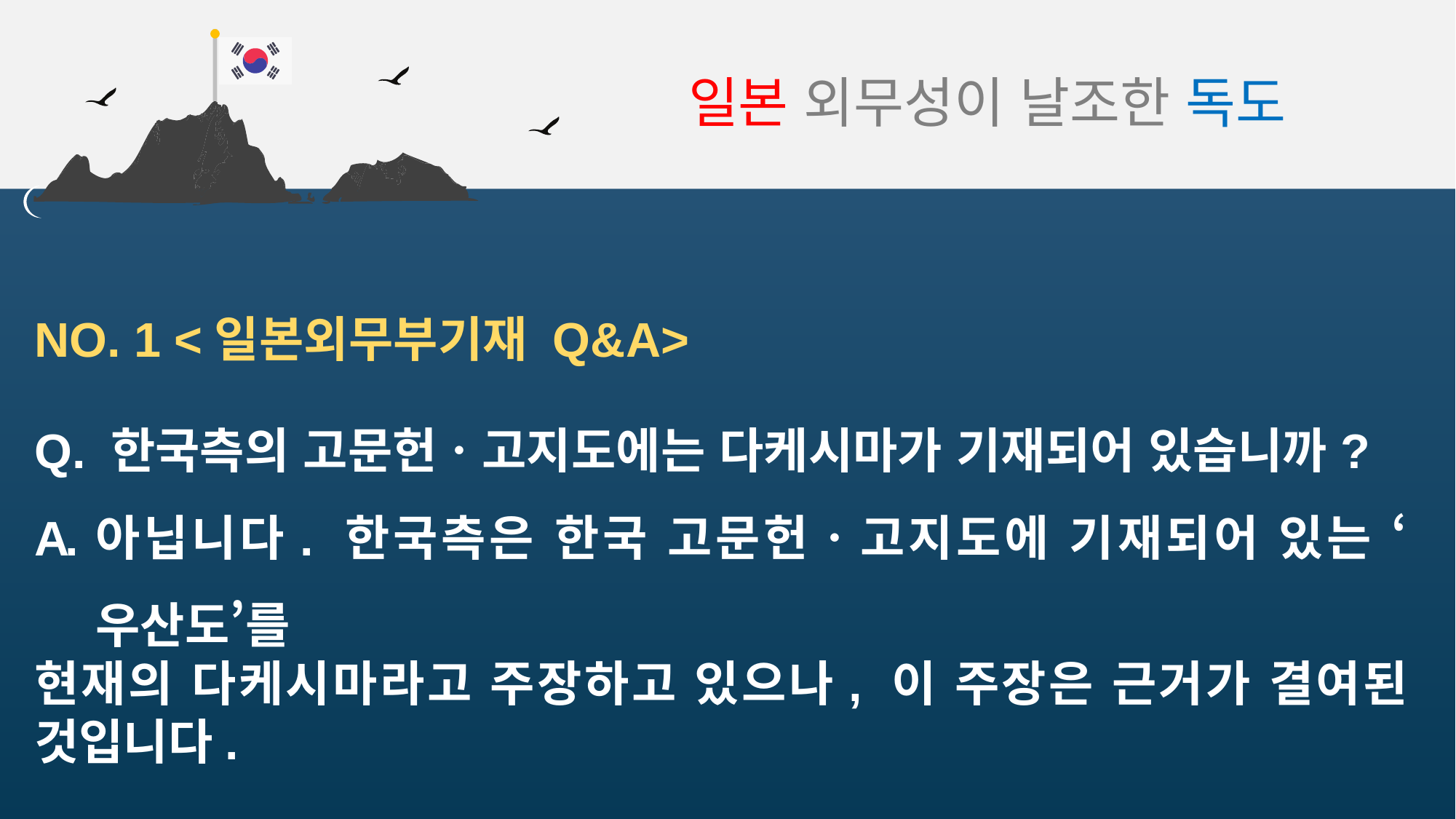

일본 외무성이 날조한 독도

NO. 1 <일본외무부기재 Q&A>

Q. 한국측의 고문헌ㆍ고지도에는 다케시마가 기재되어 있습니까?
아닙니다. 한국측은 한국 고문헌ㆍ고지도에 기재되어 있는 ‘우산도’를
현재의 다케시마라고 주장하고 있으나, 이 주장은 근거가 결여된 것입니다.